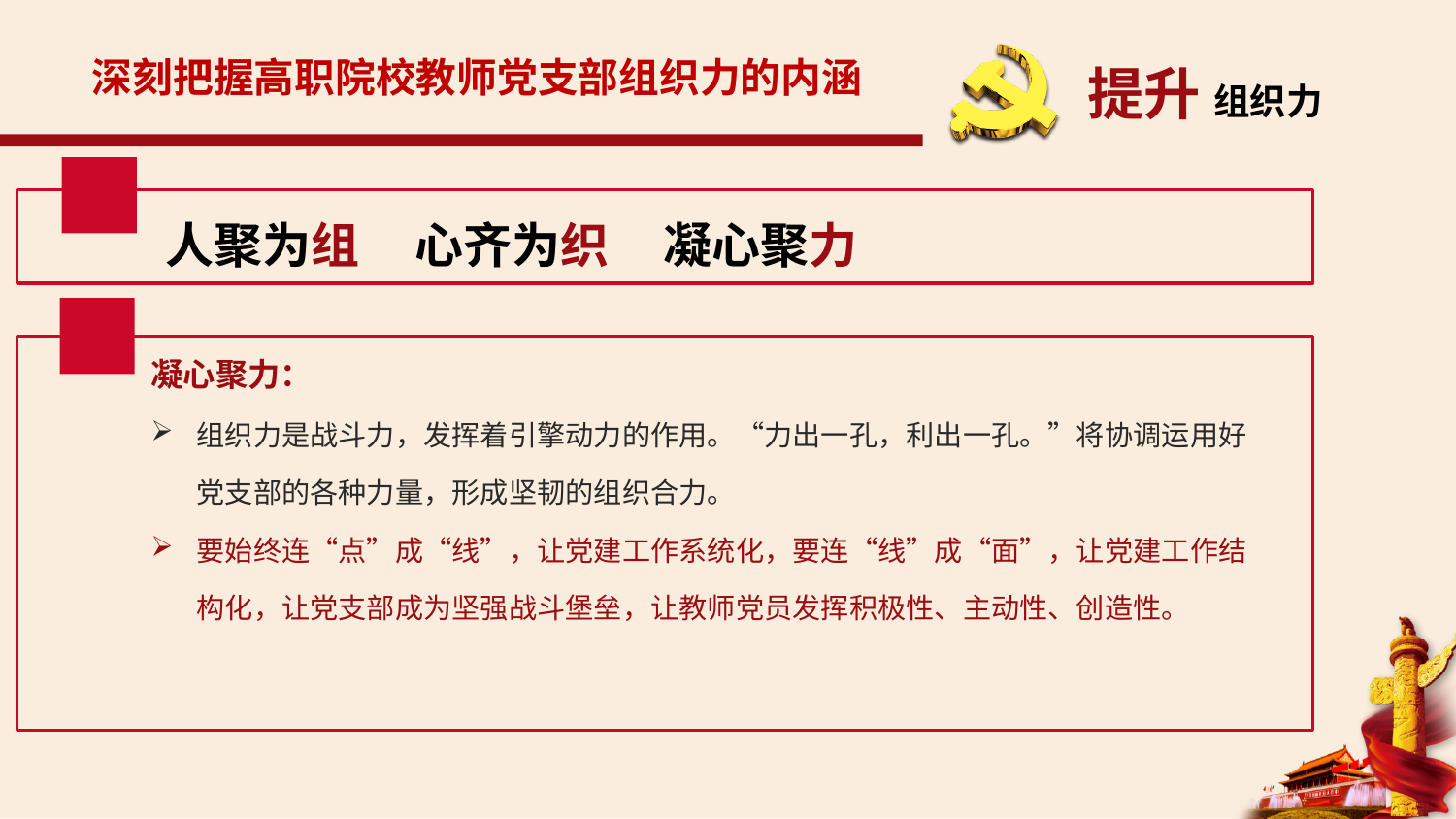

深刻把握高职院校教师党支部组织力的内涵

 人聚为组     心齐为织     凝心聚力

凝心聚力：
组织力是战斗力，发挥着引擎动力的作用。“力出一孔，利出一孔。”将协调运用好党支部的各种力量，形成坚韧的组织合力。
要始终连“点”成“线”，让党建工作系统化，要连“线”成“面”，让党建工作结构化，让党支部成为坚强战斗堡垒，让教师党员发挥积极性、主动性、创造性。